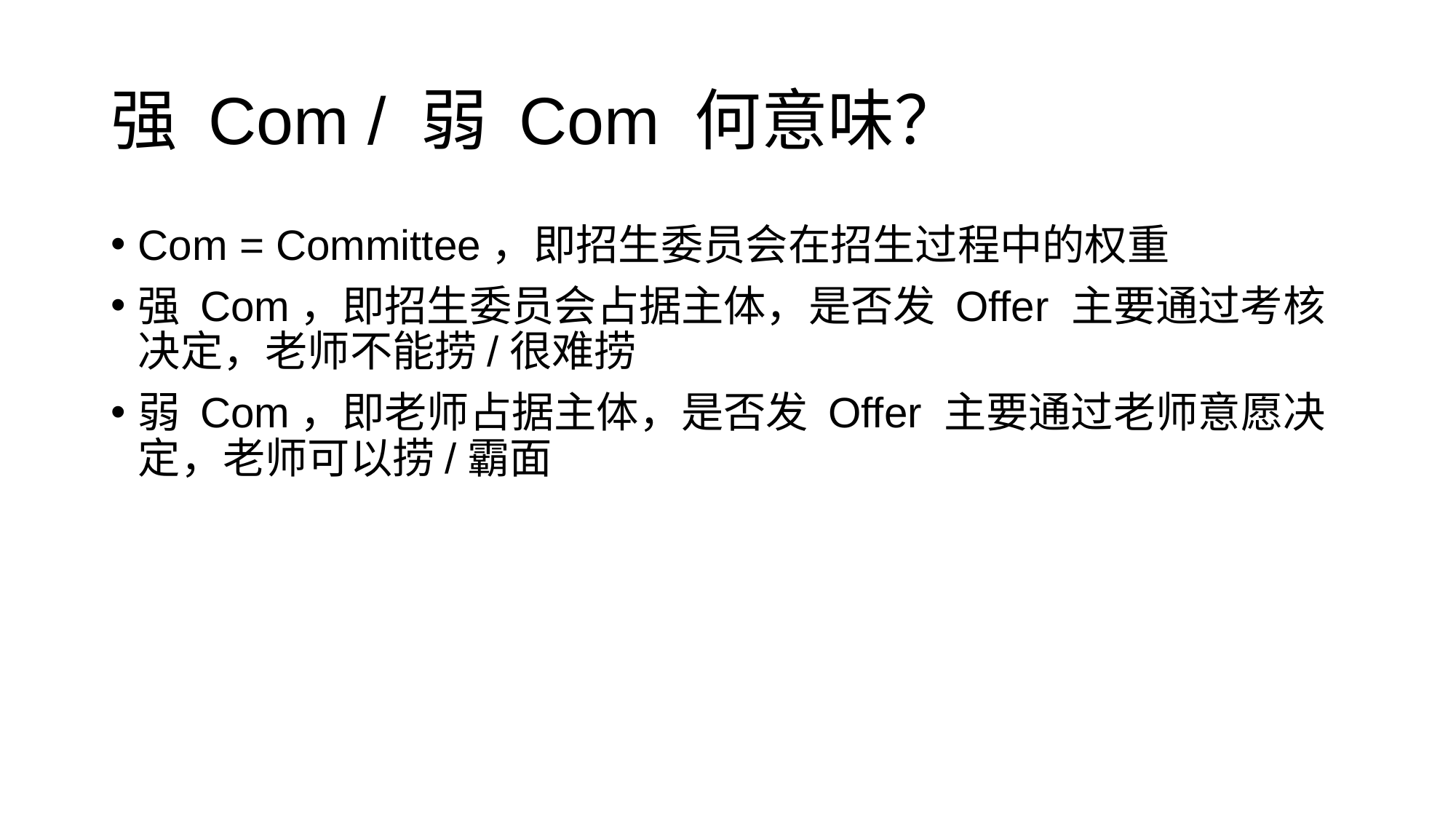

# 强 Com / 弱 Com 何意味？
Com = Committee，即招生委员会在招生过程中的权重
强 Com，即招生委员会占据主体，是否发 Offer 主要通过考核决定，老师不能捞/很难捞
弱 Com，即老师占据主体，是否发 Offer 主要通过老师意愿决定，老师可以捞/霸面